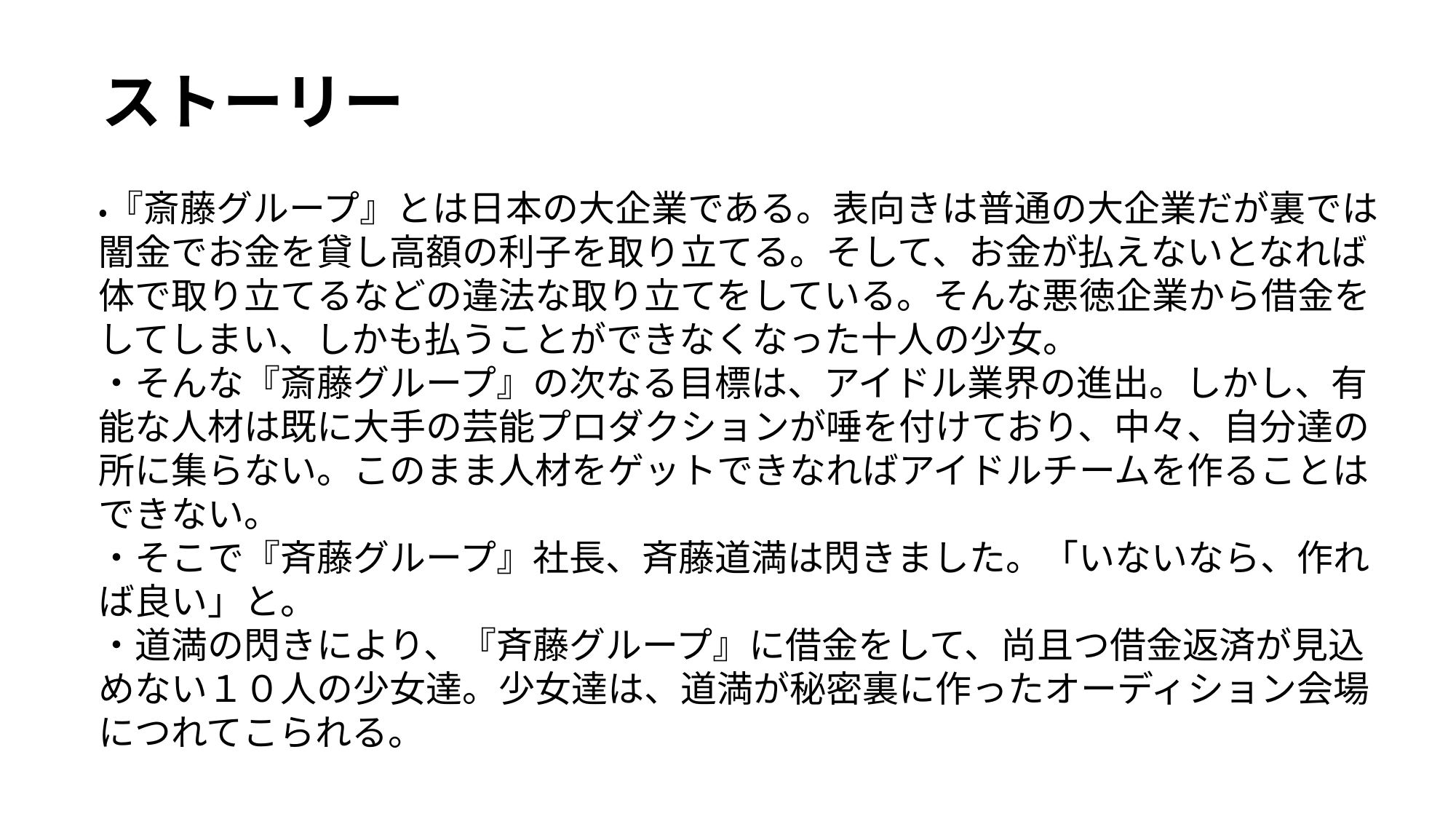

ストーリー
・『斎藤グループ』とは日本の大企業である。表向きは普通の大企業だが裏では闇金でお金を貸し高額の利子を取り立てる。そして、お金が払えないとなれば体で取り立てるなどの違法な取り立てをしている。そんな悪徳企業から借金をしてしまい、しかも払うことができなくなった十人の少女。
・そんな『斎藤グループ』の次なる目標は、アイドル業界の進出。しかし、有能な人材は既に大手の芸能プロダクションが唾を付けており、中々、自分達の所に集らない。このまま人材をゲットできなればアイドルチームを作ることはできない。
・そこで『斉藤グループ』社長、斉藤道満は閃きました。「いないなら、作れば良い」と。
・道満の閃きにより、『斉藤グループ』に借金をして、尚且つ借金返済が見込めない１０人の少女達。少女達は、道満が秘密裏に作ったオーディション会場につれてこられる。